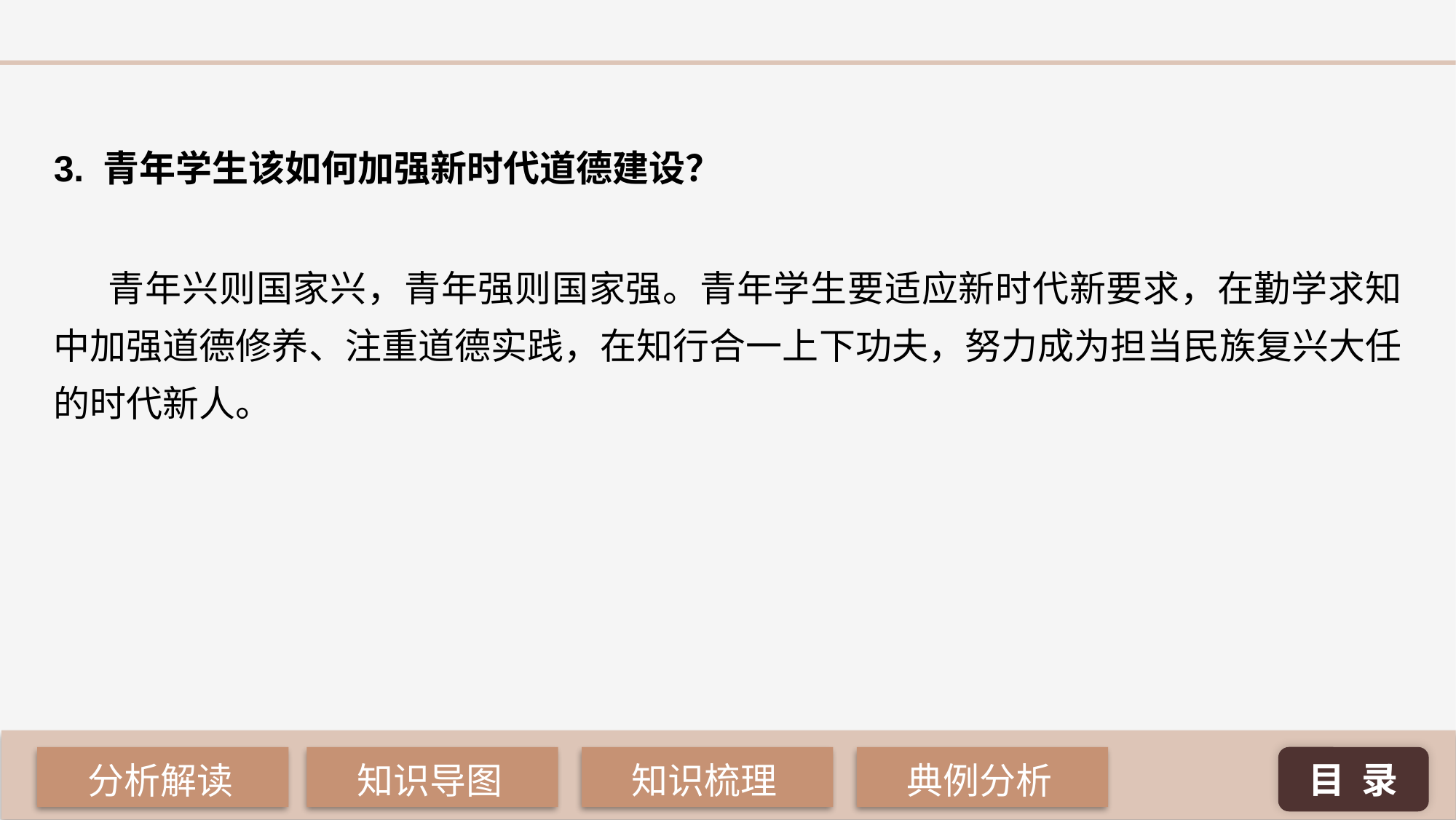

3. 青年学生该如何加强新时代道德建设？
青年兴则国家兴，青年强则国家强。青年学生要适应新时代新要求，在勤学求知中加强道德修养、注重道德实践，在知行合一上下功夫，努力成为担当民族复兴大任的时代新人。